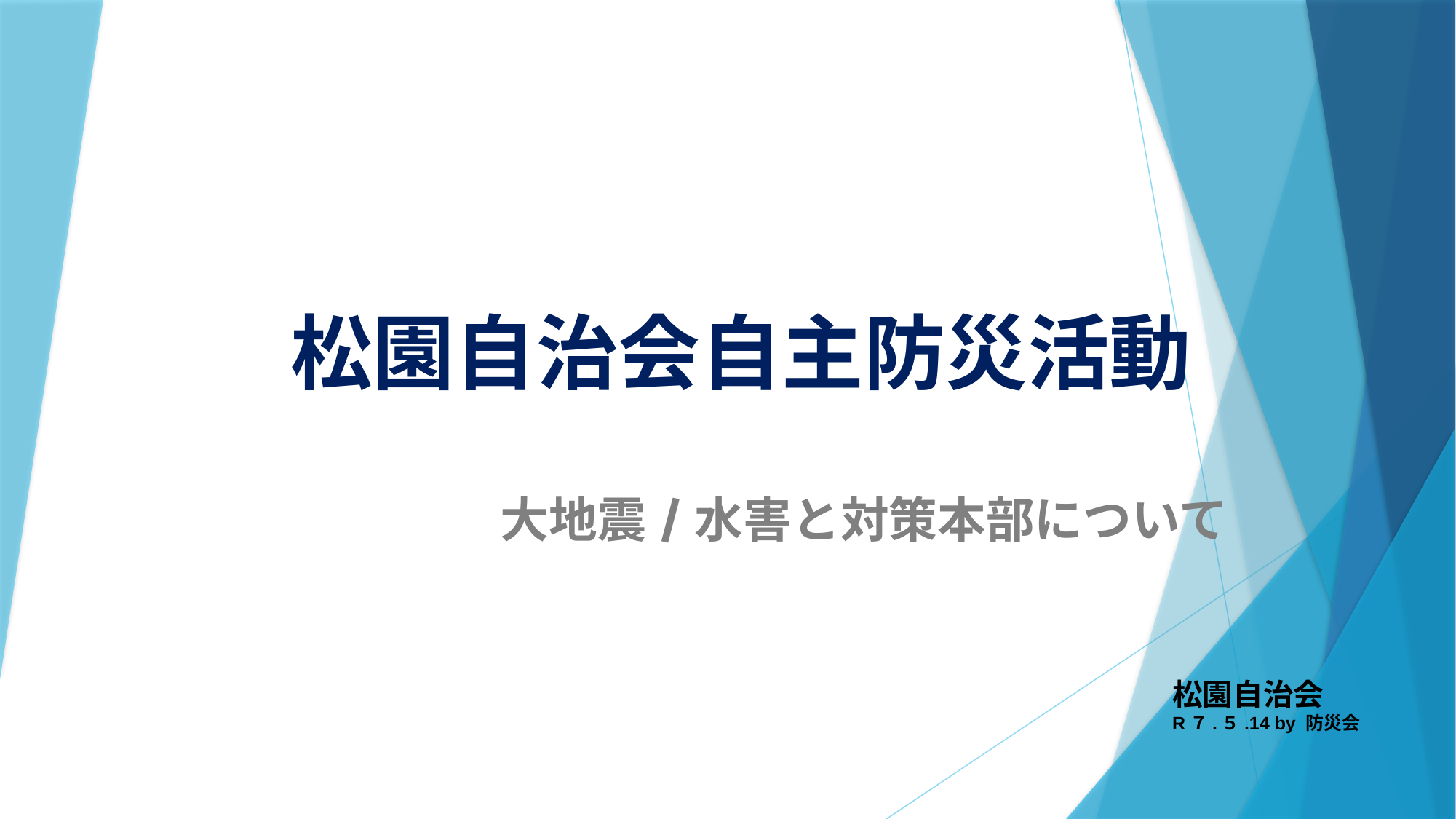

# 松園自治会自主防災活動
大地震/水害と対策本部について
松園自治会
R７.５.14 by 防災会